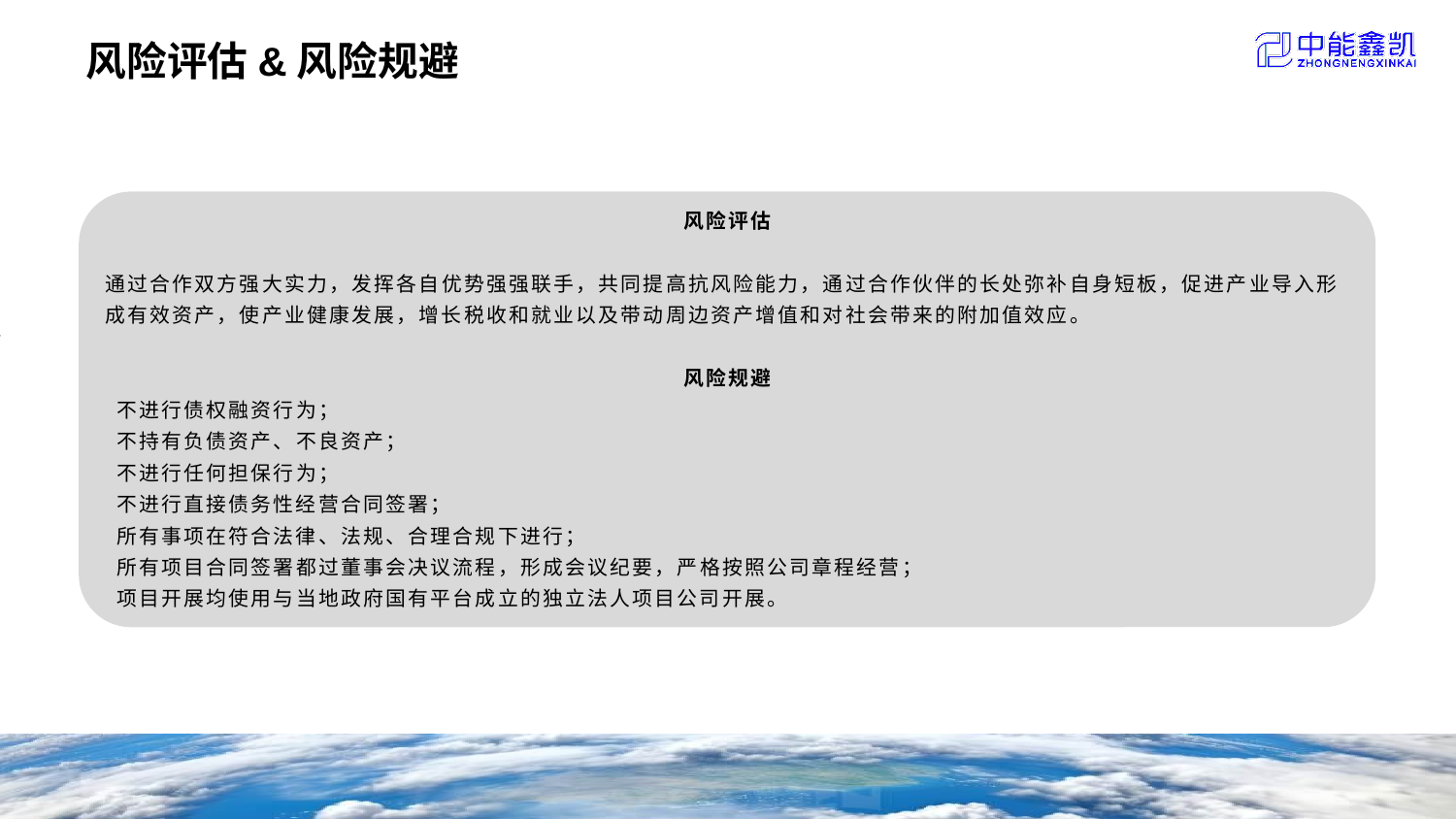

# 风险评估&风险规避

风险评估

通过合作双方强大实力，发挥各自优势强强联手，共同提高抗风险能力，通过合作伙伴的长处弥补自身短板，促进产业导入形成有效资产，使产业健康发展，增长税收和就业以及带动周边资产增值和对社会带来的附加值效应。

风险规避
 不进行债权融资行为；
 不持有负债资产、不良资产；
 不进行任何担保行为；
 不进行直接债务性经营合同签署；
 所有事项在符合法律、法规、合理合规下进行；
 所有项目合同签署都过董事会决议流程，形成会议纪要，严格按照公司章程经营；
 项目开展均使用与当地政府国有平台成立的独立法人项目公司开展。